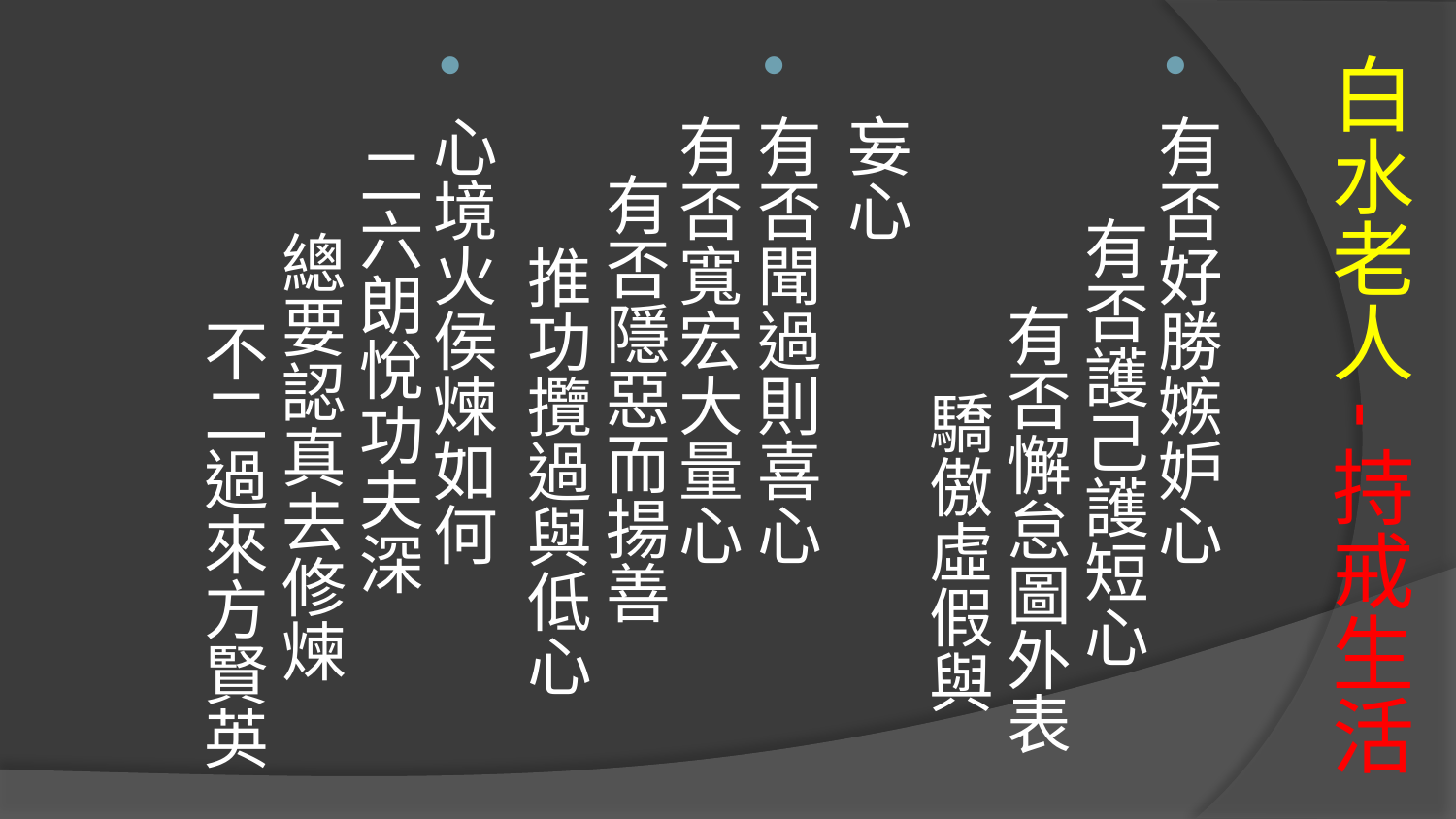

有否好勝嫉妒心                      有否護己護短心                     有否懈怠圖外表                     驕傲虛假與妄心
有否聞過則喜心             有否寬宏大量心                   有否隱惡而揚善                    推功攬過與低心
心境火侯煉如何                 二六朗悅功夫深                     總要認真去修煉                     不二過來方賢英
# 白水老人-持戒生活